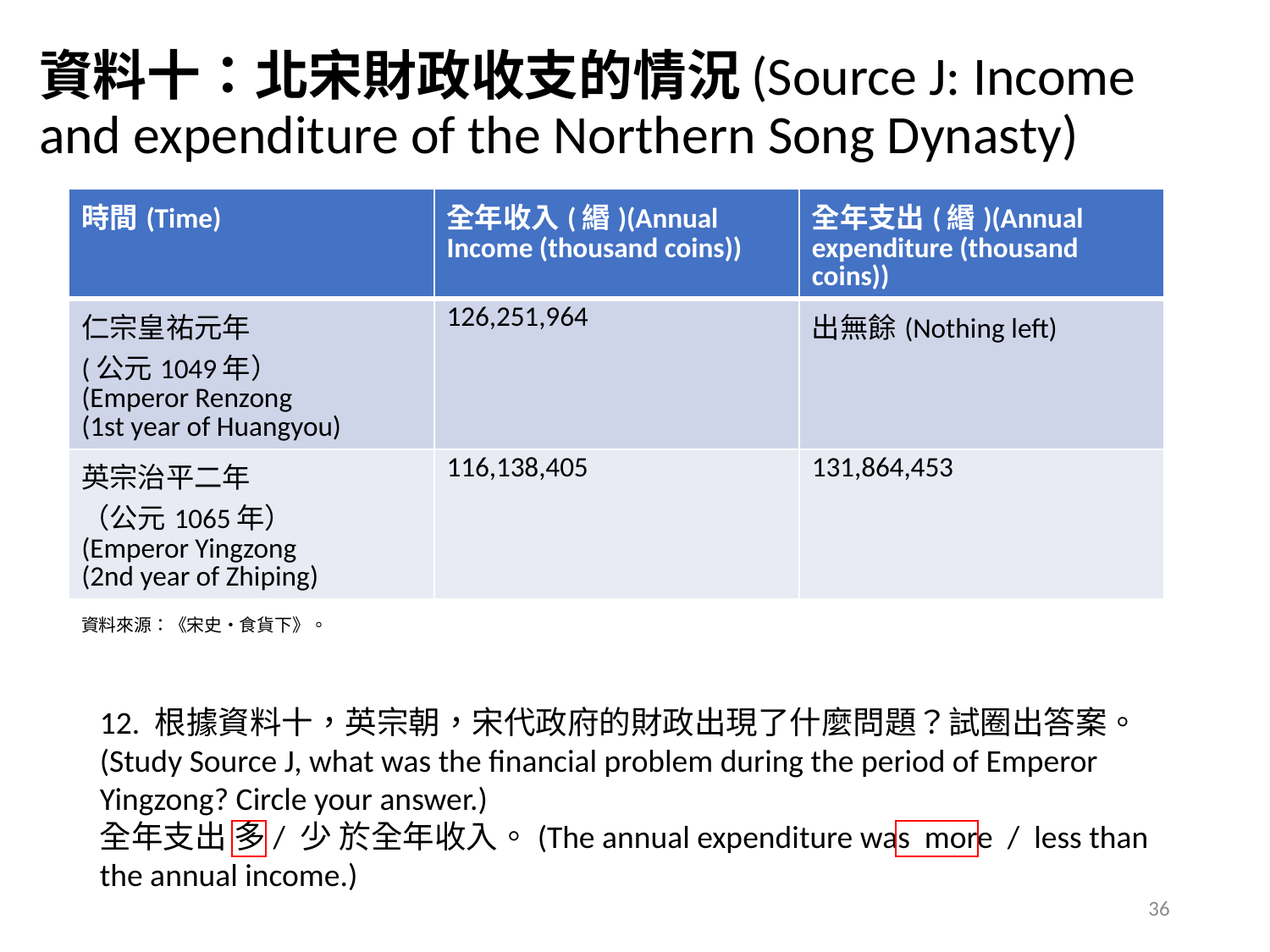

# 資料十：北宋財政收支的情況(Source J: Income and expenditure of the Northern Song Dynasty)
| 時間(Time) | 全年收入(緡)(Annual Income (thousand coins)) | 全年支出(緡)(Annual expenditure (thousand coins)) |
| --- | --- | --- |
| 仁宗皇祐元年 (公元1049年） (Emperor Renzong (1st year of Huangyou) | 126,251,964 | 出無餘(Nothing left) |
| 英宗治平二年 （公元1065年） (Emperor Yingzong (2nd year of Zhiping) | 116,138,405 | 131,864,453 |
資料來源：《宋史‧食貨下》。
12. 根據資料十，英宗朝，宋代政府的財政出現了什麼問題？試圈出答案。(Study Source J, what was the financial problem during the period of Emperor Yingzong? Circle your answer.)
全年支出 多/ 少 於全年收入。(The annual expenditure was  more  /  less than the annual income.)

36